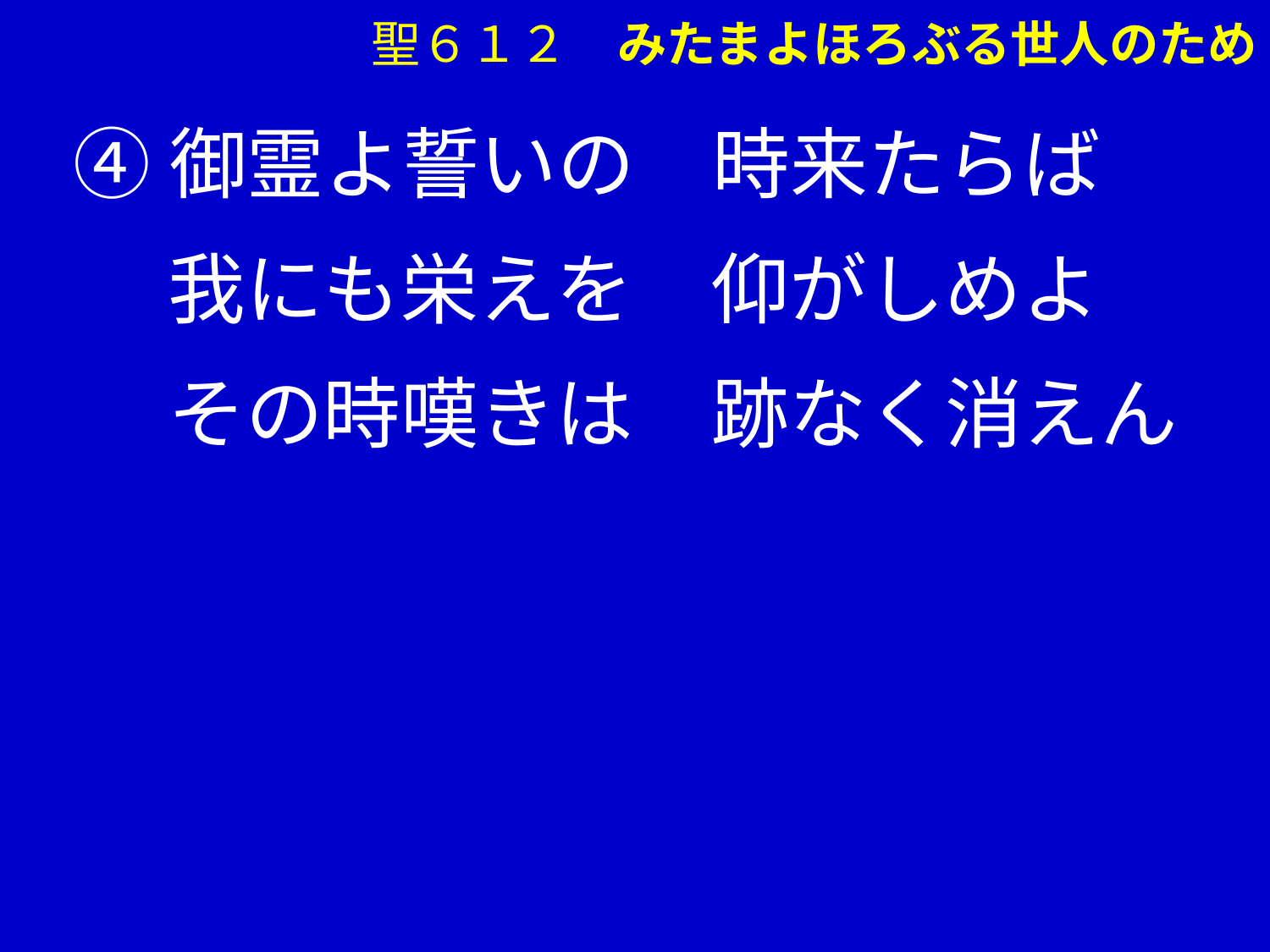

④御霊よ誓いの　時来たらば
　  我にも栄えを　仰がしめよ
　  その時嘆きは　跡なく消えん

聖６１２　みたまよほろぶる世人のため